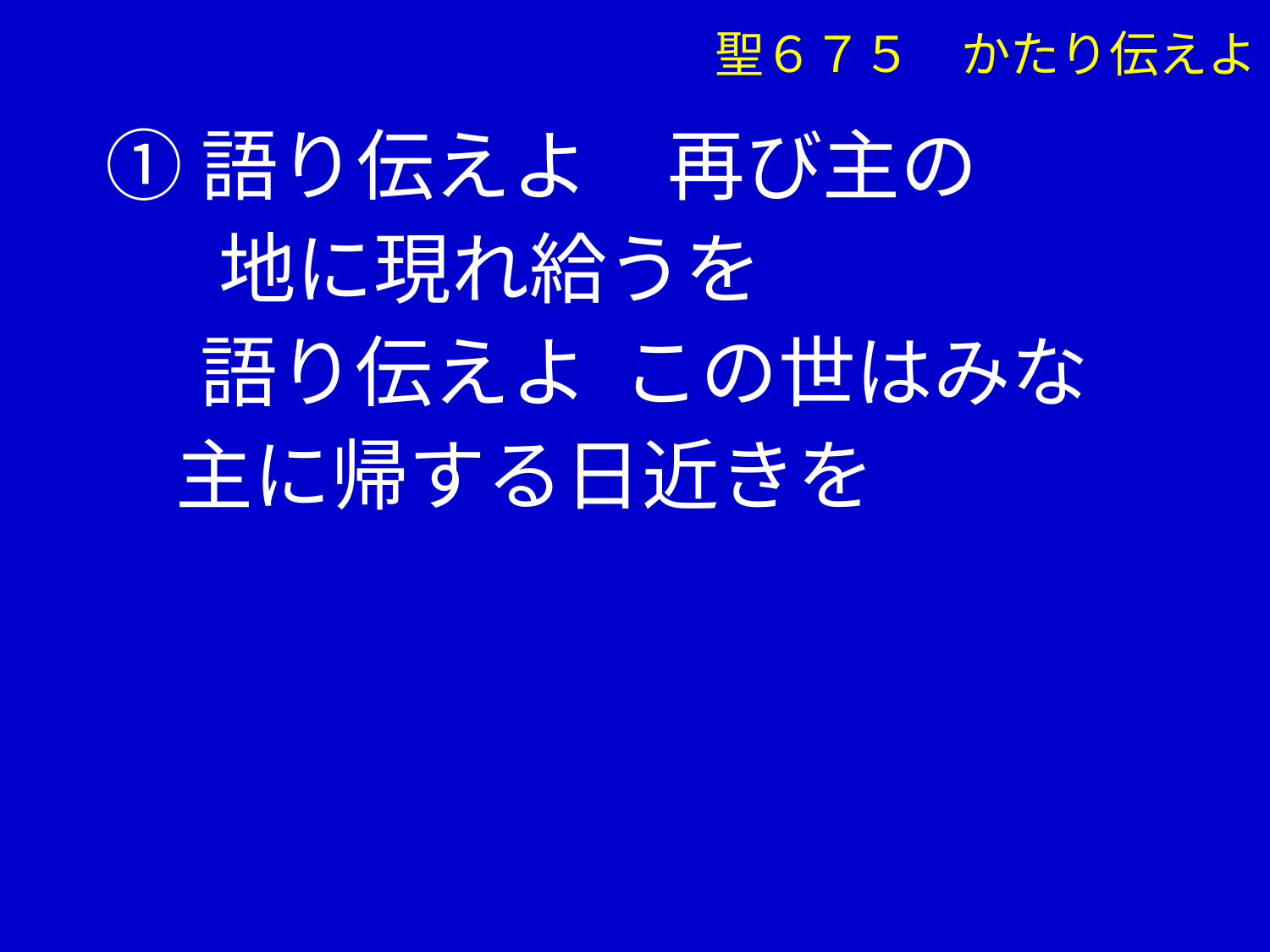

聖６７５　かたり伝えよ
①語り伝えよ　再び主の
 　地に現れ給うを
　 語り伝えよ  この世はみな
   主に帰する日近きを